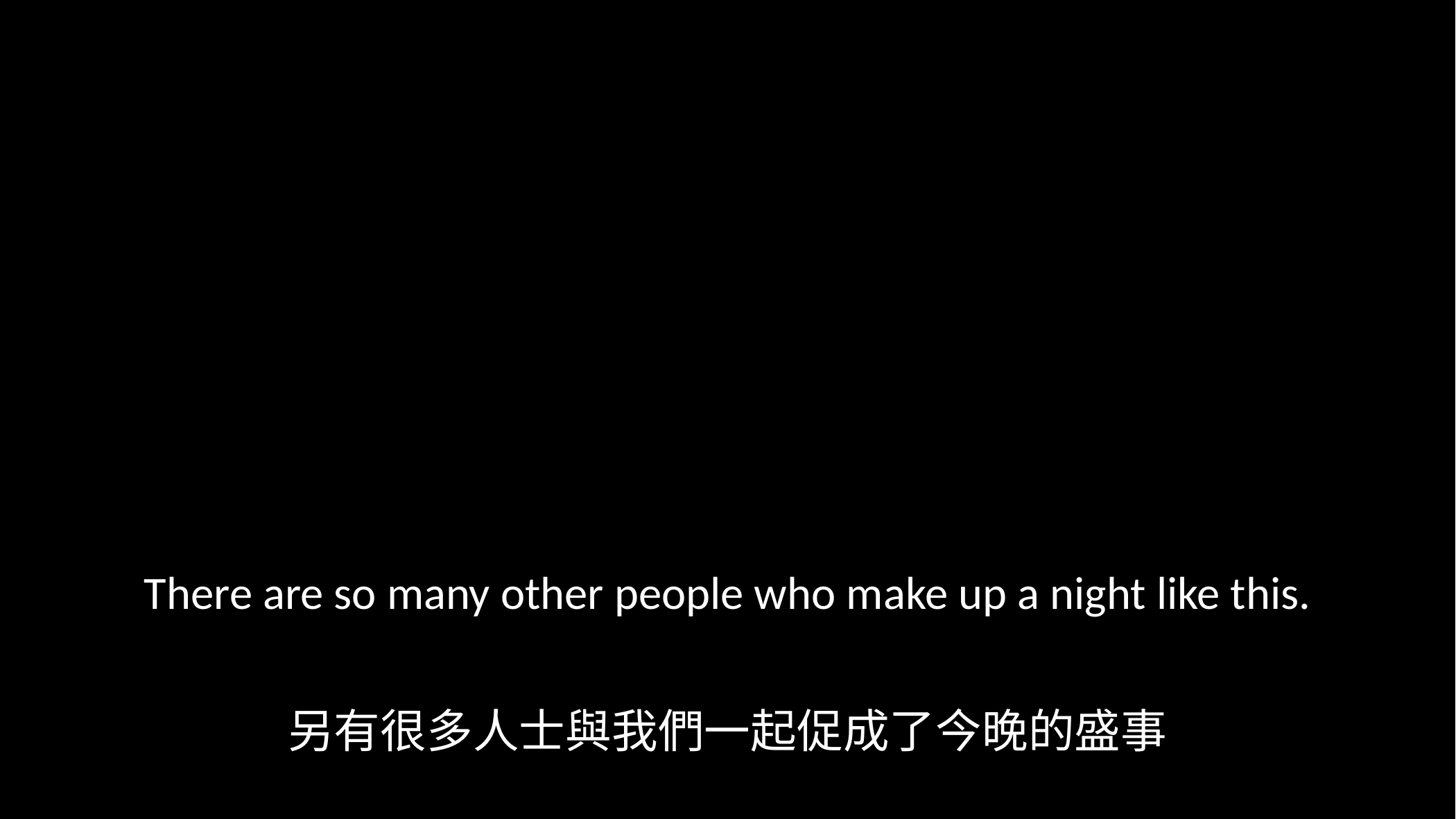

There are so many other people who make up a night like this.

另有很多人士與我們一起促成了今晚的盛事